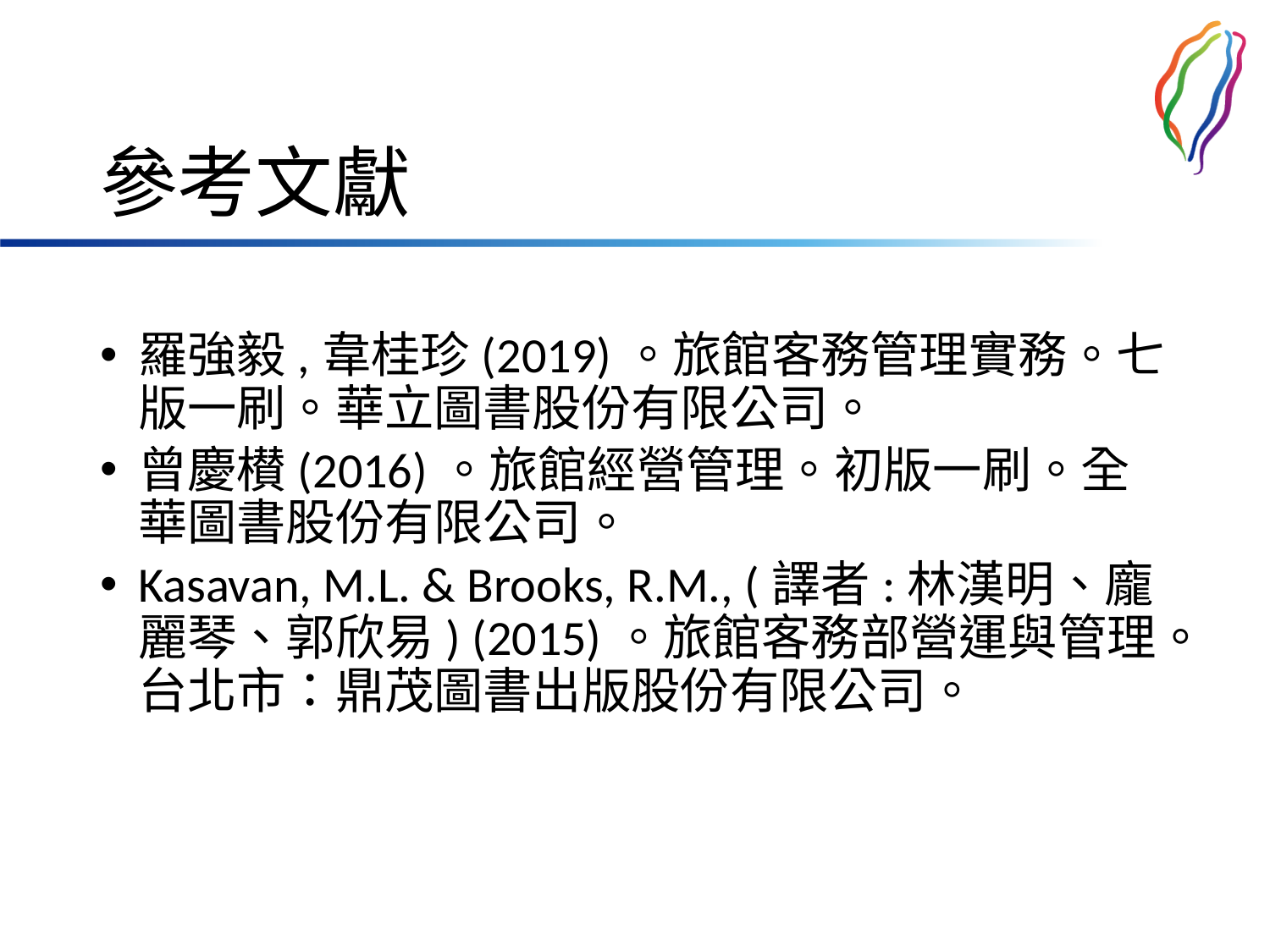

# 參考文獻
羅強毅,韋桂珍(2019)。旅館客務管理實務。七版一刷。華立圖書股份有限公司。
曾慶櫕(2016)。旅館經營管理。初版一刷。全華圖書股份有限公司。
Kasavan, M.L. & Brooks, R.M., (譯者:林漢明、龐麗琴、郭欣易) (2015)。旅館客務部營運與管理。台北市：鼎茂圖書出版股份有限公司。